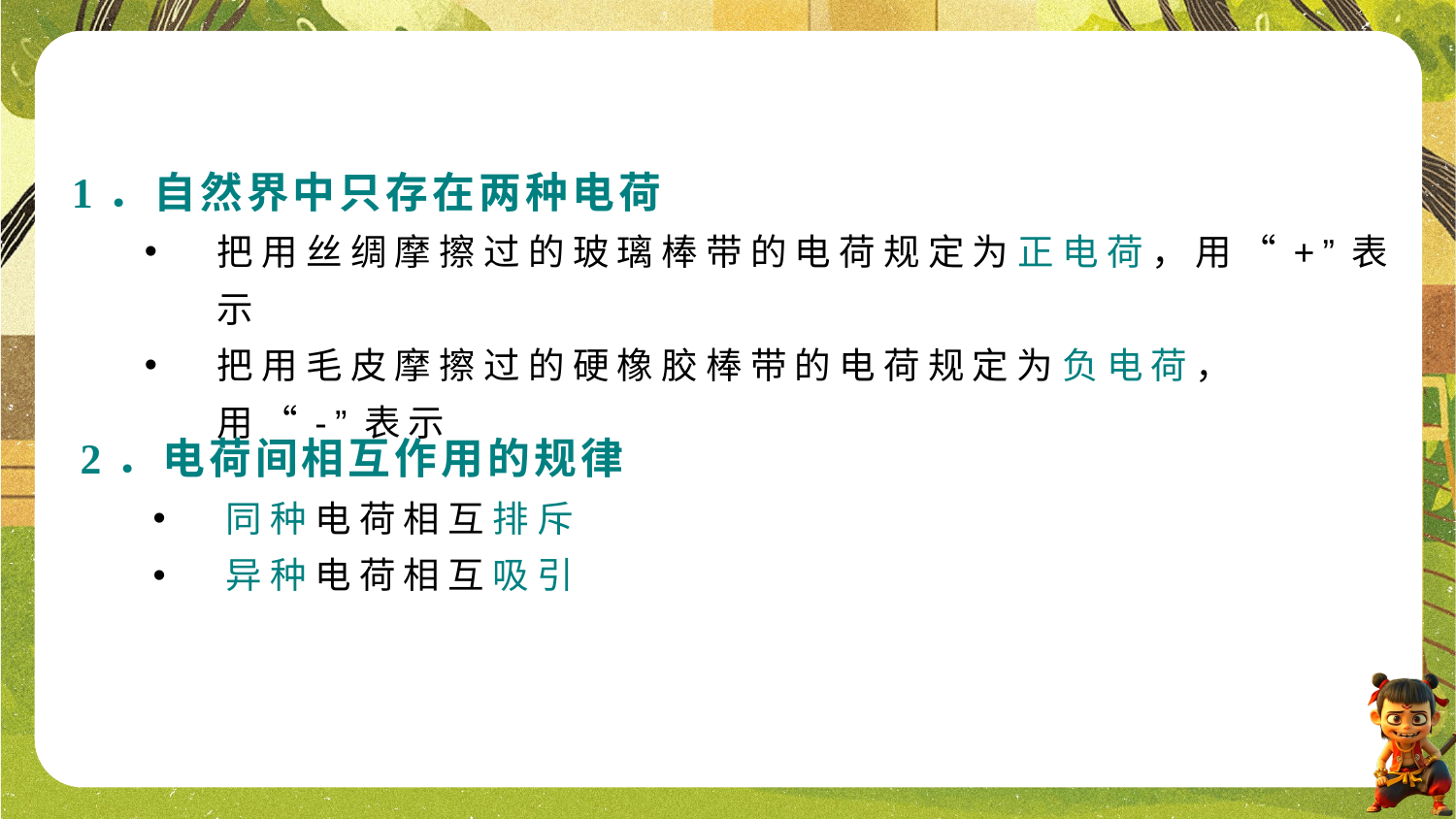

1．自然界中只存在两种电荷
把用丝绸摩擦过的玻璃棒带的电荷规定为正电荷，用“+”表示
把用毛皮摩擦过的硬橡胶棒带的电荷规定为负电荷，用“-”表示
2．电荷间相互作用的规律
同种电荷相互排斥
异种电荷相互吸引